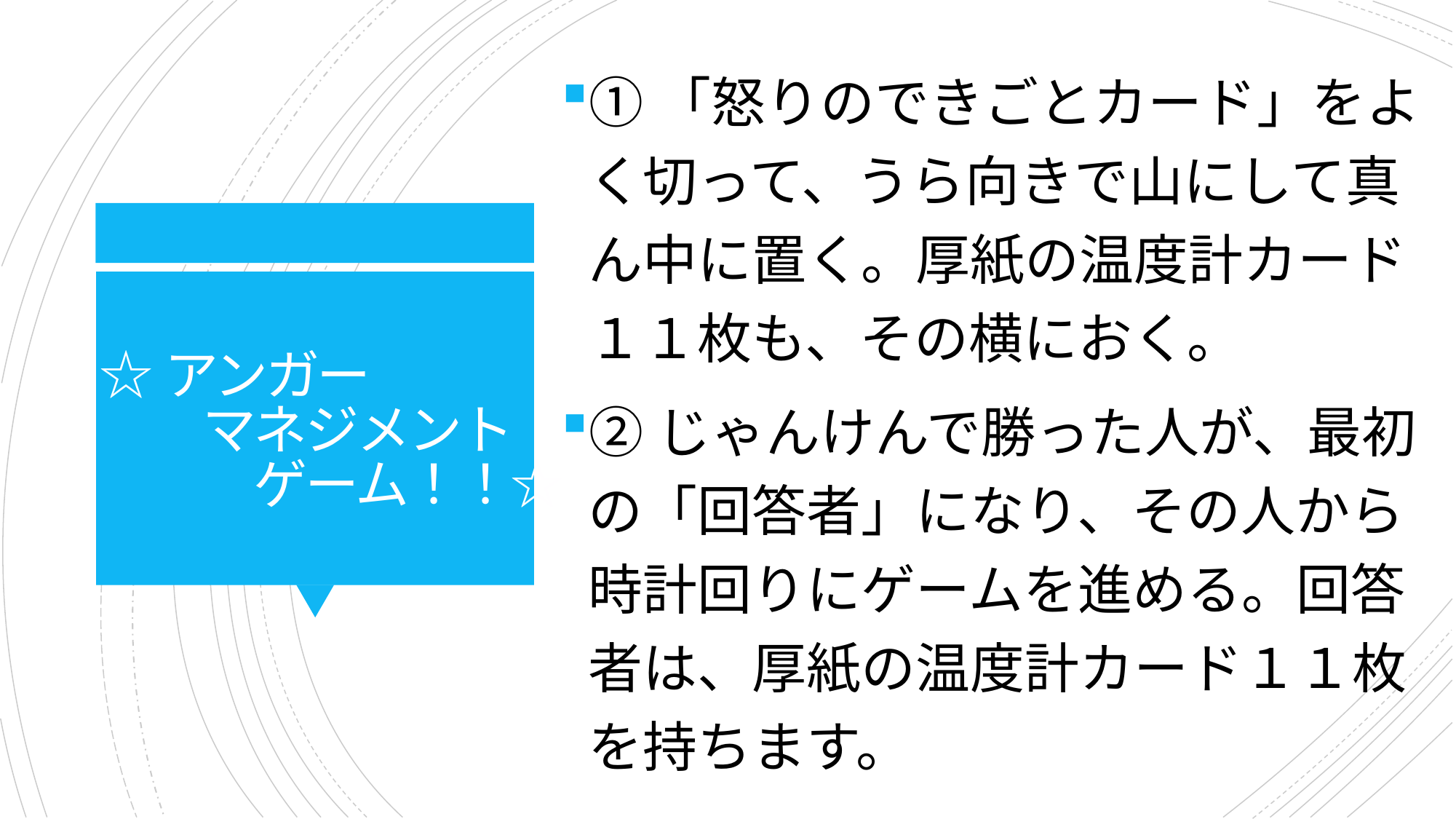

①「怒りのできごとカード」をよく切って、うら向きで山にして真ん中に置く。厚紙の温度計カード１１枚も、その横におく。
②じゃんけんで勝った人が、最初の「回答者」になり、その人から時計回りにゲームを進める。回答者は、厚紙の温度計カード１１枚を持ちます。
# ☆アンガー 　　マネジメント 　　　ゲーム！！☆